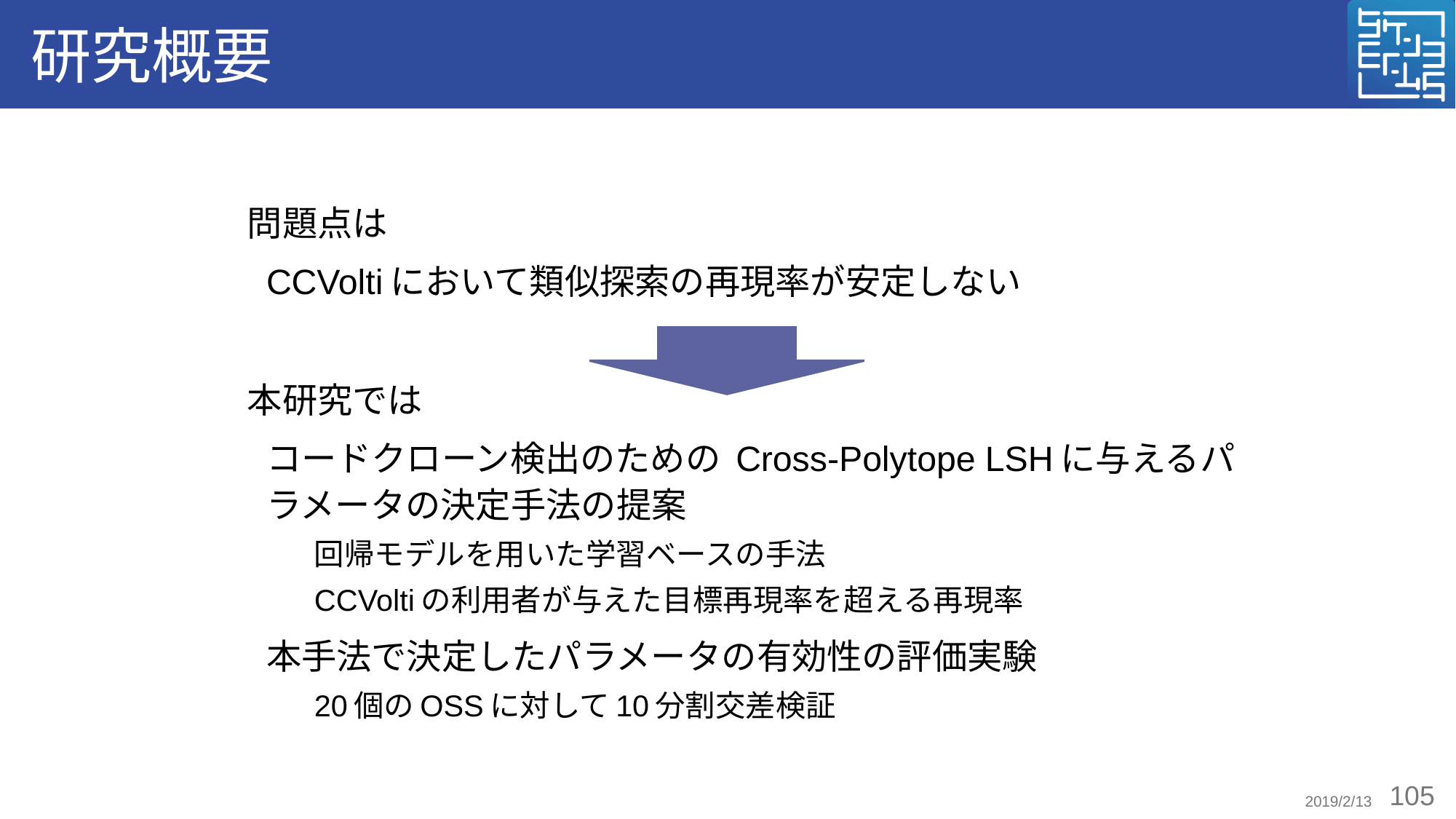

# 研究概要
問題点は
CCVoltiにおいて類似探索の再現率が安定しない

本研究では
コードクローン検出のための Cross-Polytope LSHに与えるパラメータの決定手法の提案
回帰モデルを用いた学習ベースの手法
CCVoltiの利用者が与えた目標再現率を超える再現率
本手法で決定したパラメータの有効性の評価実験
20個のOSSに対して10分割交差検証

105
2019/2/13